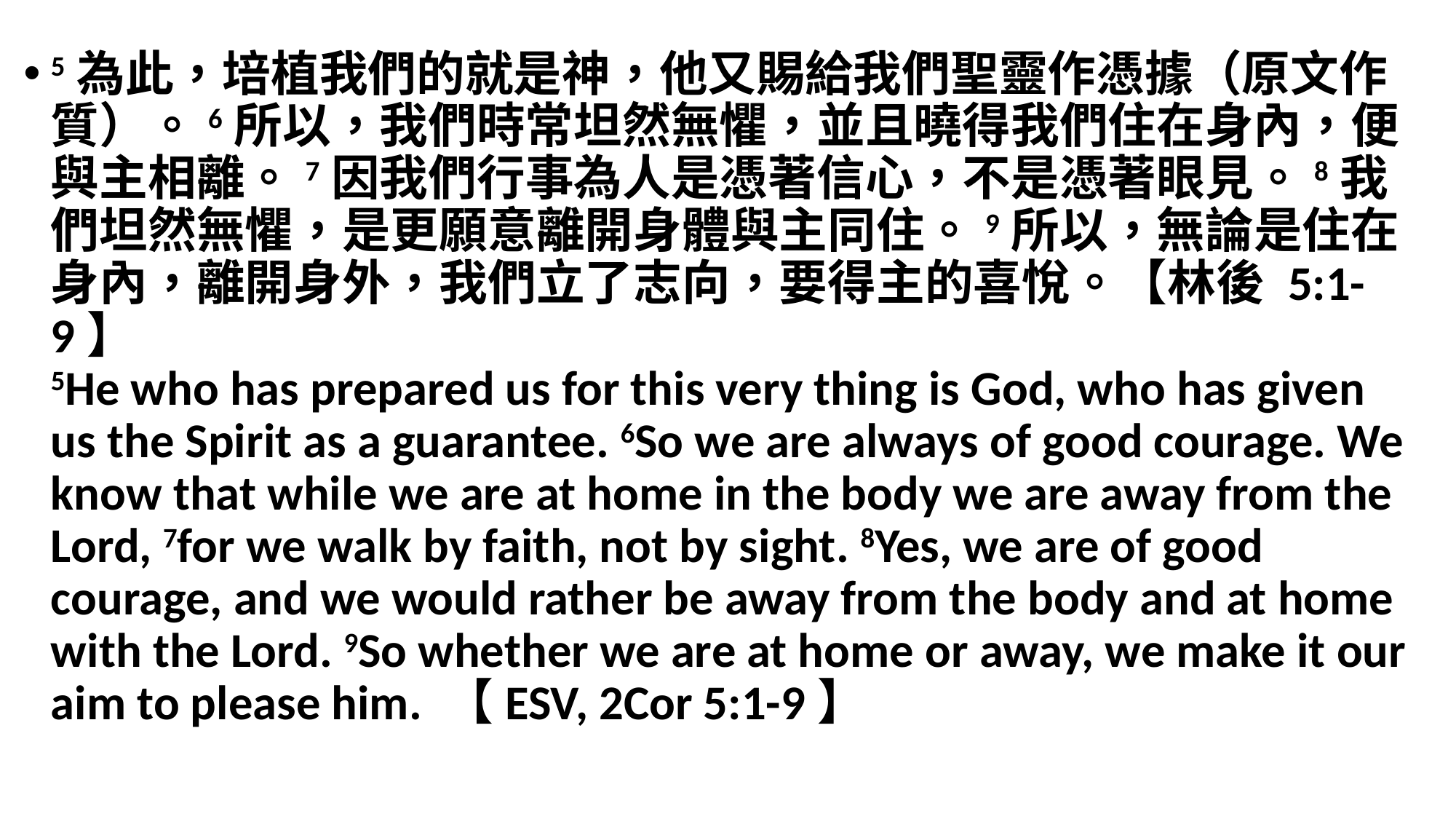

5為此，培植我們的就是神，他又賜給我們聖靈作憑據（原文作質）。6所以，我們時常坦然無懼，並且曉得我們住在身內，便與主相離。7因我們行事為人是憑著信心，不是憑著眼見。8我們坦然無懼，是更願意離開身體與主同住。9所以，無論是住在身內，離開身外，我們立了志向，要得主的喜悅。【林後 5:1-9】
5He who has prepared us for this very thing is God, who has given us the Spirit as a guarantee. 6So we are always of good courage. We know that while we are at home in the body we are away from the Lord, 7for we walk by faith, not by sight. 8Yes, we are of good courage, and we would rather be away from the body and at home with the Lord. 9So whether we are at home or away, we make it our aim to please him. 【ESV, 2Cor 5:1-9】

#